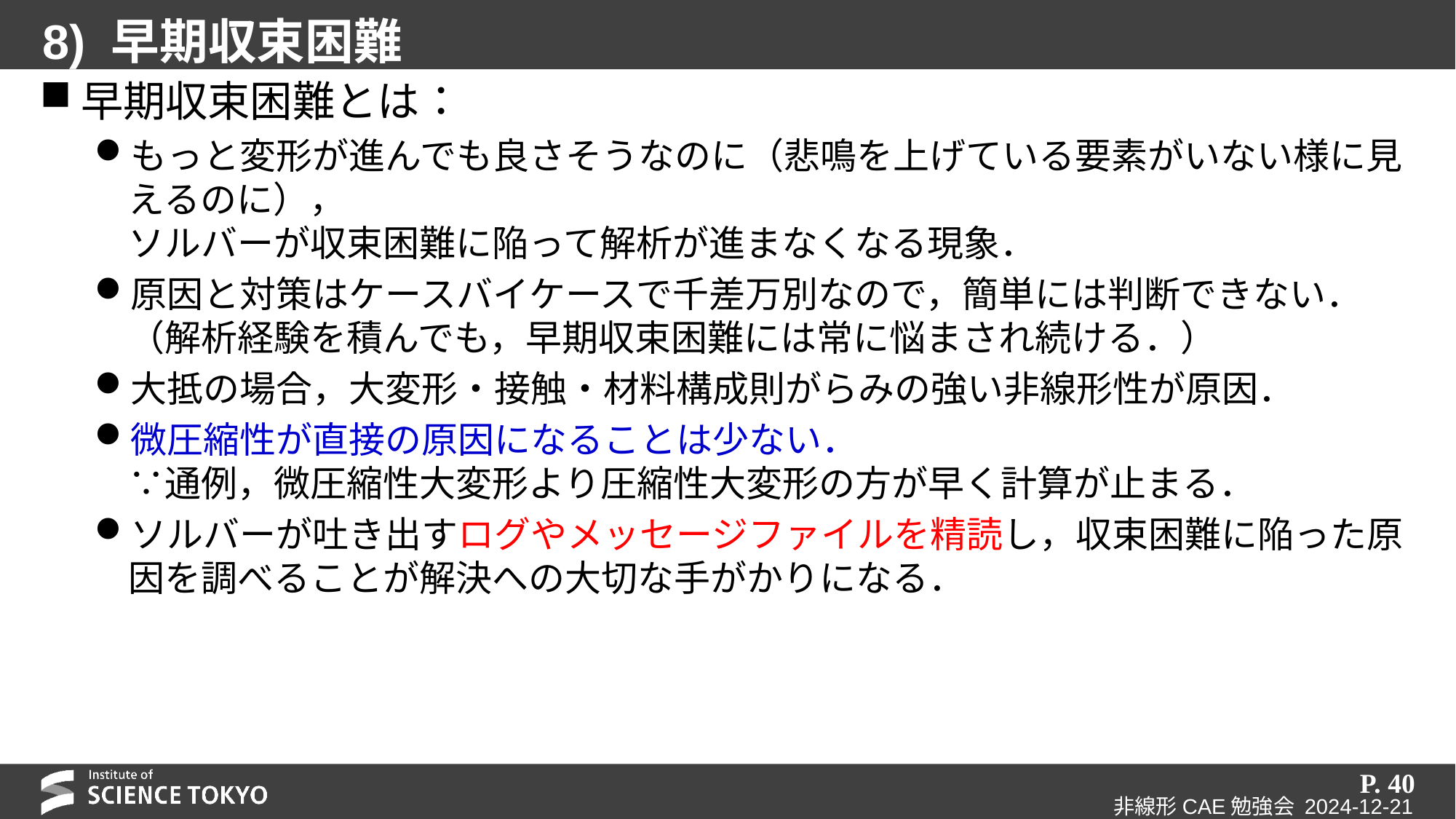

# 8) 早期収束困難
早期収束困難とは：
もっと変形が進んでも良さそうなのに（悲鳴を上げている要素がいない様に見えるのに），
ソルバーが収束困難に陥って解析が進まなくなる現象．
原因と対策はケースバイケースで千差万別なので，簡単には判断できない．
（解析経験を積んでも，早期収束困難には常に悩まされ続ける．）
大抵の場合，大変形・接触・材料構成則がらみの強い非線形性が原因．
微圧縮性が直接の原因になることは少ない．
∵通例，微圧縮性大変形より圧縮性大変形の方が早く計算が止まる．
ソルバーが吐き出すログやメッセージファイルを精読し，収束困難に陥った原因を調べることが解決への大切な手がかりになる．

P. 40